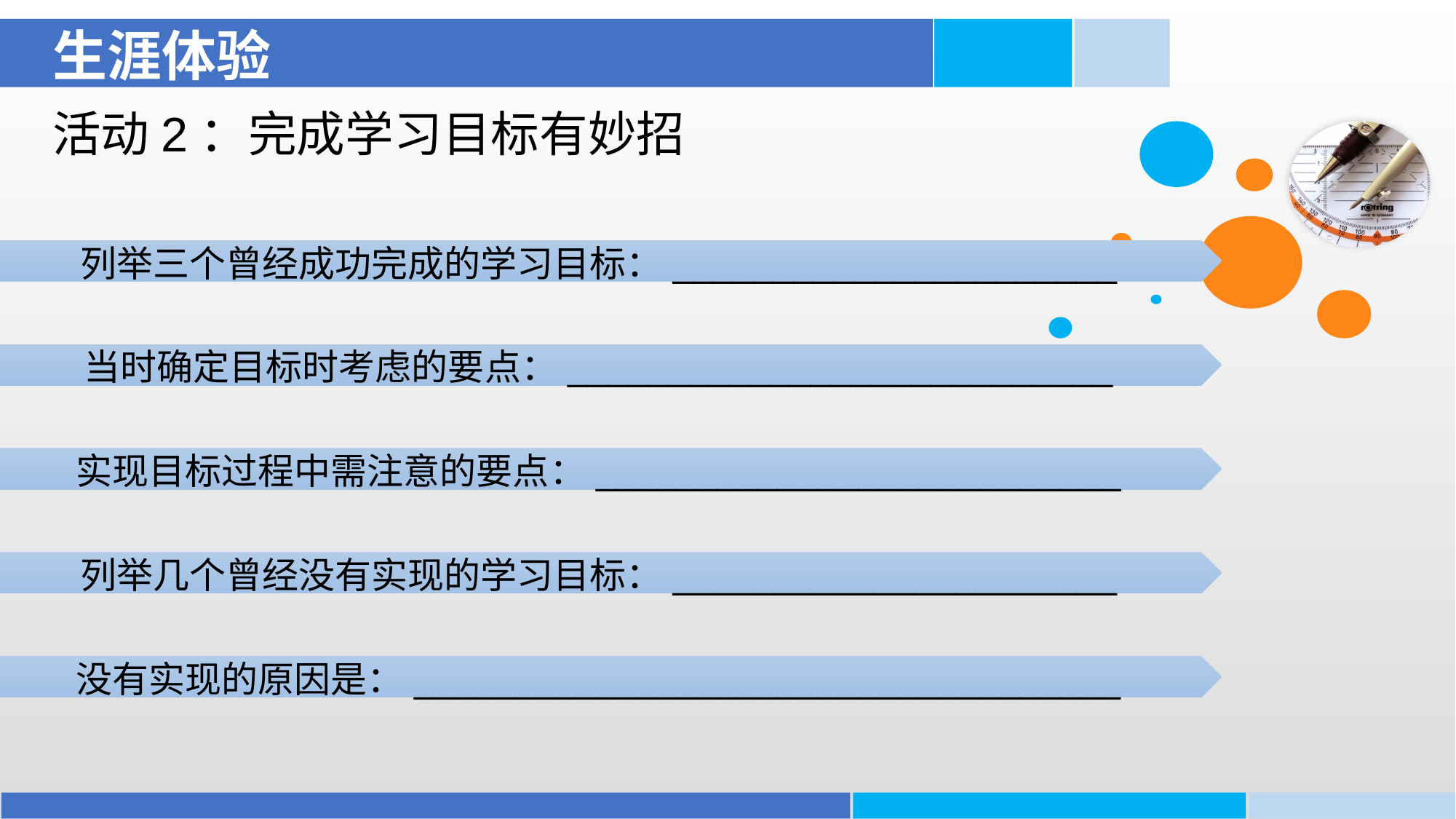

生涯体验
活动2：完成学习目标有妙招
列举三个曾经成功完成的学习目标：______________________
当时确定目标时考虑的要点：___________________________
实现目标过程中需注意的要点：__________________________
列举几个曾经没有实现的学习目标：______________________
没有实现的原因是：___________________________________